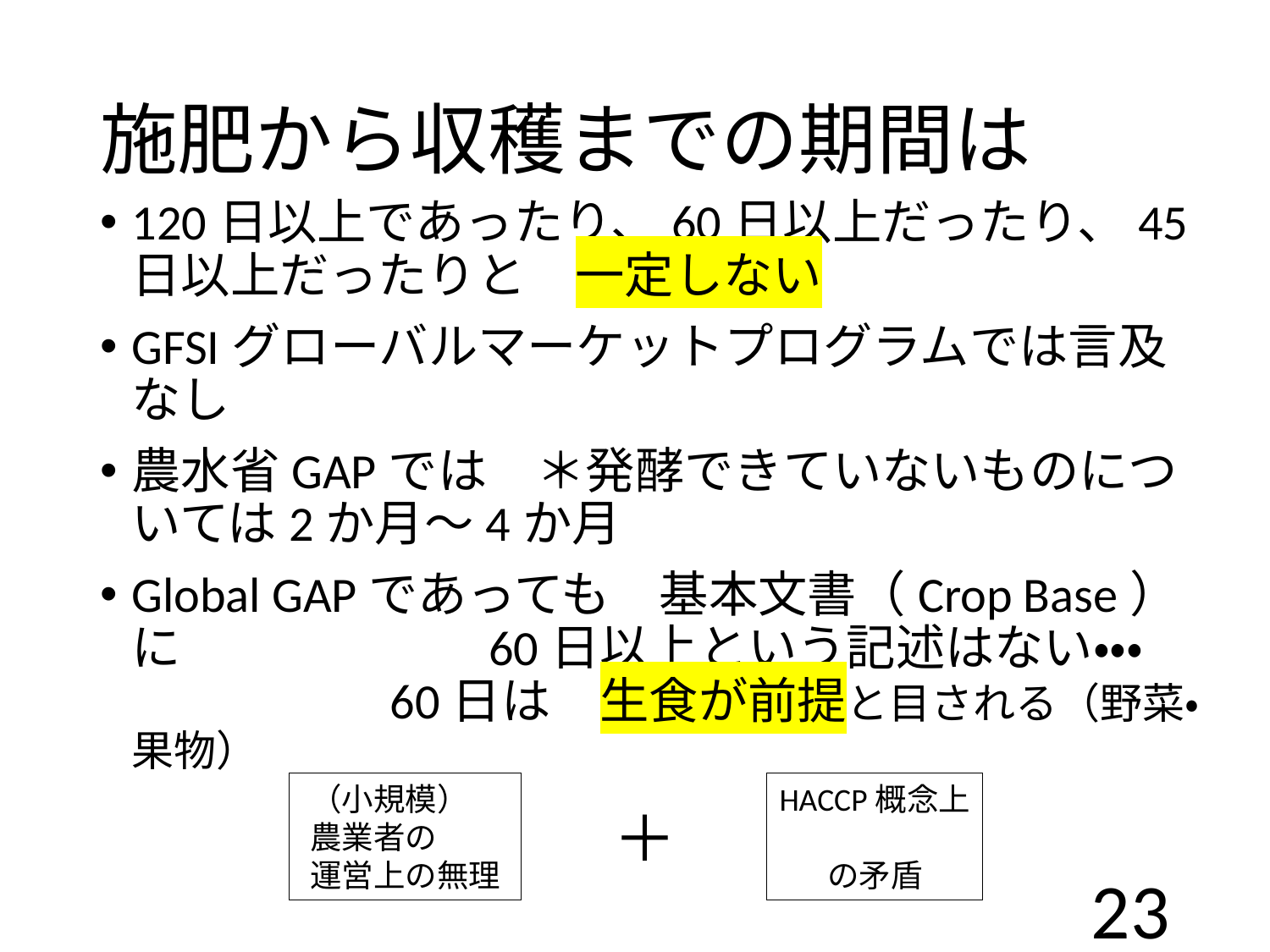

# 施肥から収穫までの期間は
120日以上であったり、60日以上だったり、45日以上だったりと　一定しない
GFSIグローバルマーケットプログラムでは言及なし
農水省GAPでは　＊発酵できていないものについては2か月～4か月
Global GAPであっても　基本文書（Crop Base）に　　　　　　60日以上という記述はない・・・　　　　　　60日は　生食が前提と目される（野菜・果物）

（小規模）　農業者の　　運営上の無理
HACCP概念上

の矛盾
＋
23